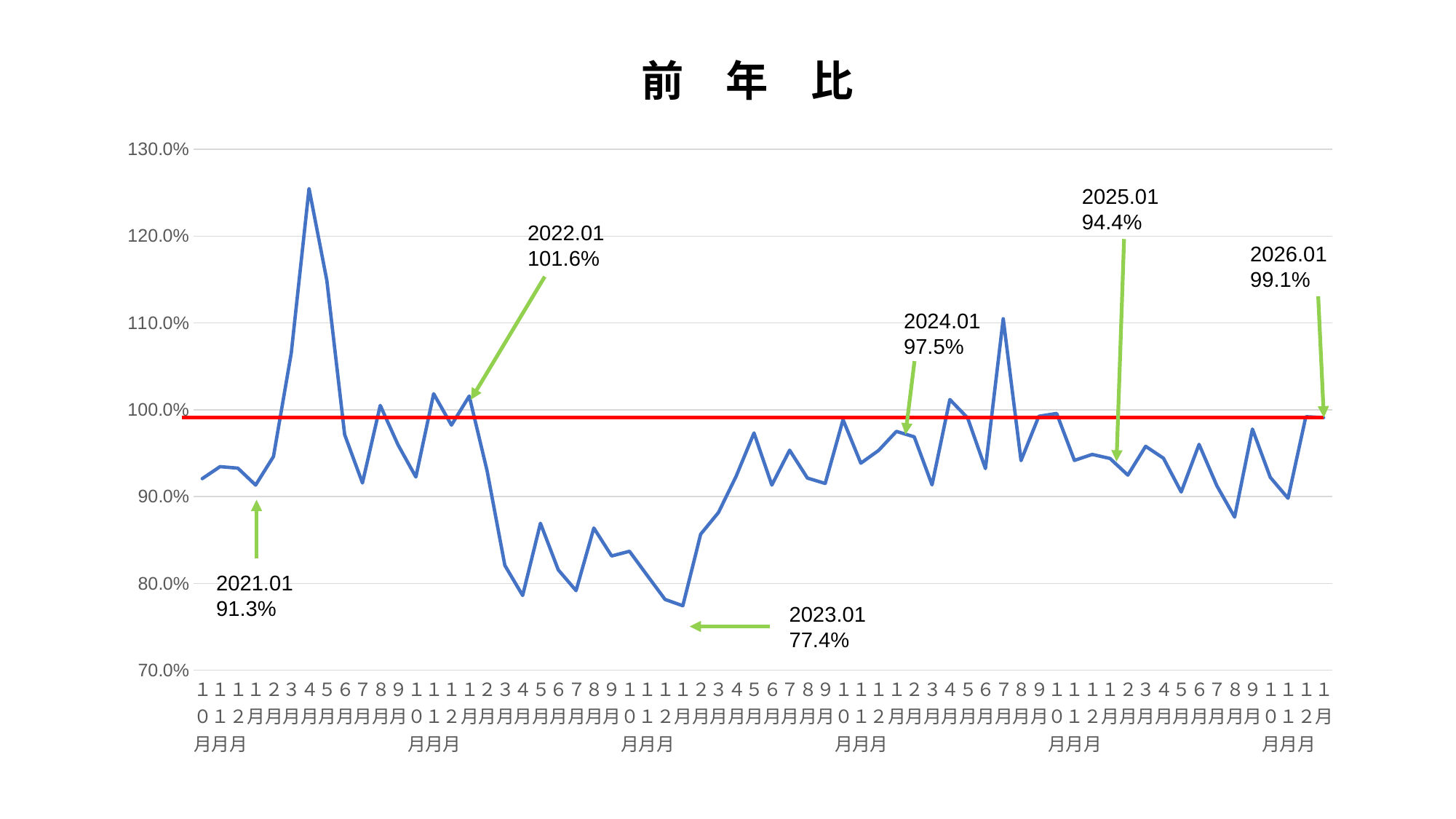

# 前　年　比

### Chart

| Category | 前年比 |
|---|---|
| １０月 | 0.9206363447802072 |
| １１月 | 0.9344548402759589 |
| １２月 | 0.9327286179121107 |
| １月 | 0.9131913792207269 |
| ２月 | 0.9461032227895263 |
| ３月 | 1.0652285941326802 |
| ４月 | 1.254735859893964 |
| ５月 | 1.1489891243376438 |
| ６月 | 0.971341021530143 |
| ７月 | 0.9156272793871643 |
| ８月 | 1.004988947337439 |
| ９月 | 0.9596034031050094 |
| １０月 | 0.9225406084831504 |
| １１月 | 1.0184442155383624 |
| １２月 | 0.9823196903452764 |
| １月 | 1.0157369695536325 |
| ２月 | 0.9297500190832817 |
| ３月 | 0.8207354578463522 |
| ４月 | 0.7860768913589924 |
| ５月 | 0.8692669504512175 |
| ６月 | 0.8155770694052957 |
| ７月 | 0.7916694818589013 |
| ８月 | 0.8637267299032156 |
| ９月 | 0.8315751036607837 |
| １０月 | 0.8369775788087298 |
| １１月 | 0.809084408597206 |
| １２月 | 0.78150030134305 |
| １月 | 0.7742386883986039 |
| ２月 | 0.8566935905597197 |
| ３月 | 0.8816092024269665 |
| ４月 | 0.9235455985479853 |
| ５月 | 0.9732762141099609 |
| ６月 | 0.9132333629457857 |
| ７月 | 0.953423882144305 |
| ８月 | 0.9212661705022545 |
| ９月 | 0.91507936738121 |
| １０月 | 0.9885432012977832 |
| １１月 | 0.9384023777432411 |
| １２月 | 0.9531228995654444 |
| １月 | 0.9750979167614471 |
| ２月 | 0.9688119515870567 |
| ３月 | 0.9133945451507471 |
| ４月 | 1.011767957251582 |
| ５月 | 0.9906488006378393 |
| ６月 | 0.9322100764151386 |
| ７月 | 1.1048159013138106 |
| ８月 | 0.9413719492799313 |
| ９月 | 0.9924556898956702 |
| １０月 | 0.9957516917877984 |
| １１月 | 0.9416254038586921 |
| １２月 | 0.948525990578573 |
| １月 | 0.943877161495478 |
| ２月 | 0.9246781780713195 |
| ３月 | 0.9579065356186137 |
| ４月 | 0.9442033288394934 |
| ５月 | 0.9052357202016353 |
| ６月 | 0.9601360847110785 |
| ７月 | 0.9124823510488094 |
| ８月 | 0.8763420981401249 |
| ９月 | 0.9777717809592852 |
| １０月 | 0.9221598661699252 |
| １１月 | 0.898 |
| １２月 | 0.992 |
| １月 | 0.991 |
2025.01
94.4%
2022.01
101.6%
2026.01
99.1%
2024.01
97.5%
2021.01
91.3%
2023.01
77.4%